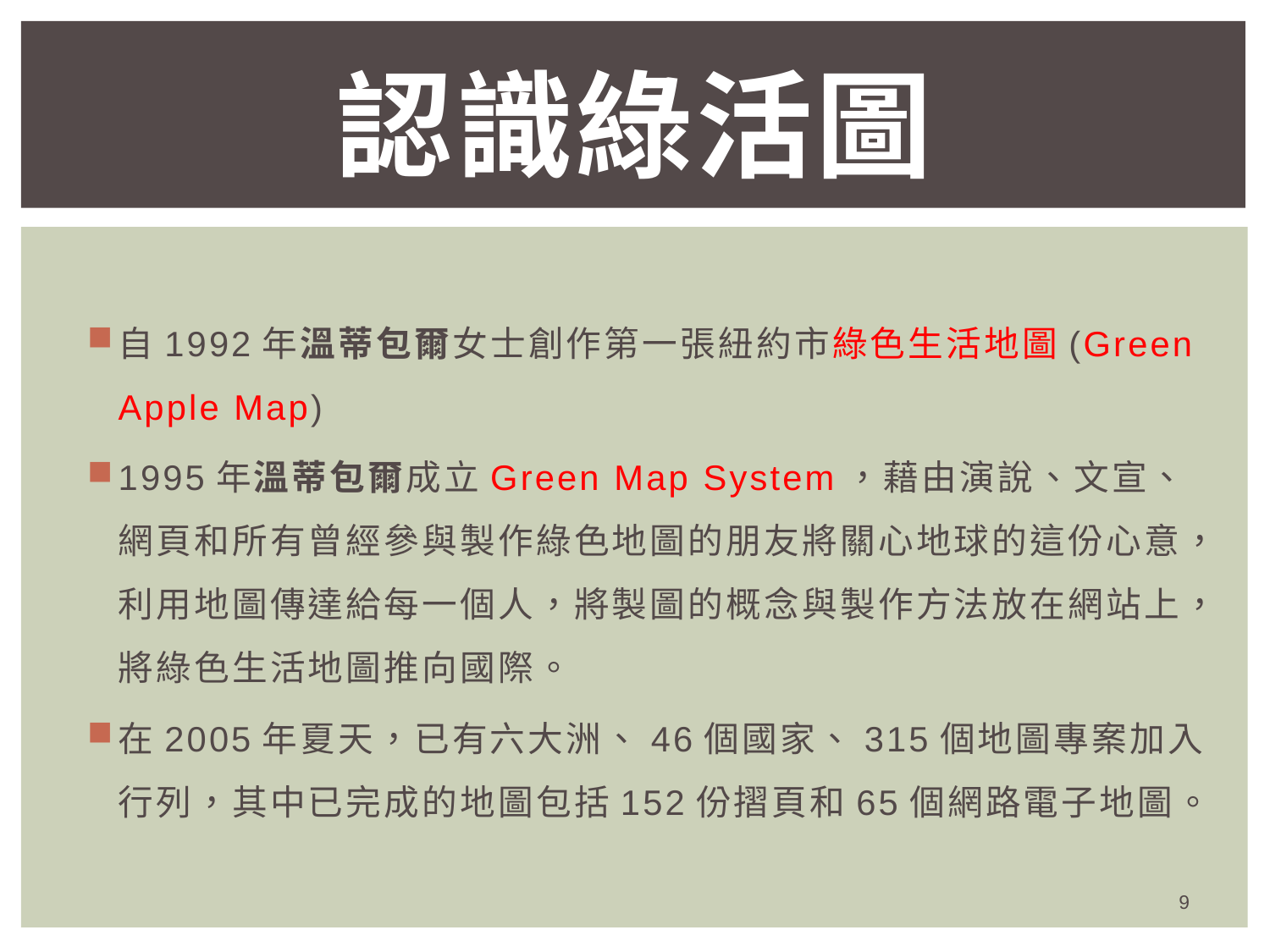

# 認識綠活圖
自1992年溫蒂包爾女士創作第一張紐約市綠色生活地圖(Green Apple Map)
1995年溫蒂包爾成立Green Map System，藉由演說、文宣、網頁和所有曾經參與製作綠色地圖的朋友將關心地球的這份心意，利用地圖傳達給每一個人，將製圖的概念與製作方法放在網站上，將綠色生活地圖推向國際。
在2005年夏天，已有六大洲、46個國家、315個地圖專案加入行列，其中已完成的地圖包括152份摺頁和65個網路電子地圖。
9